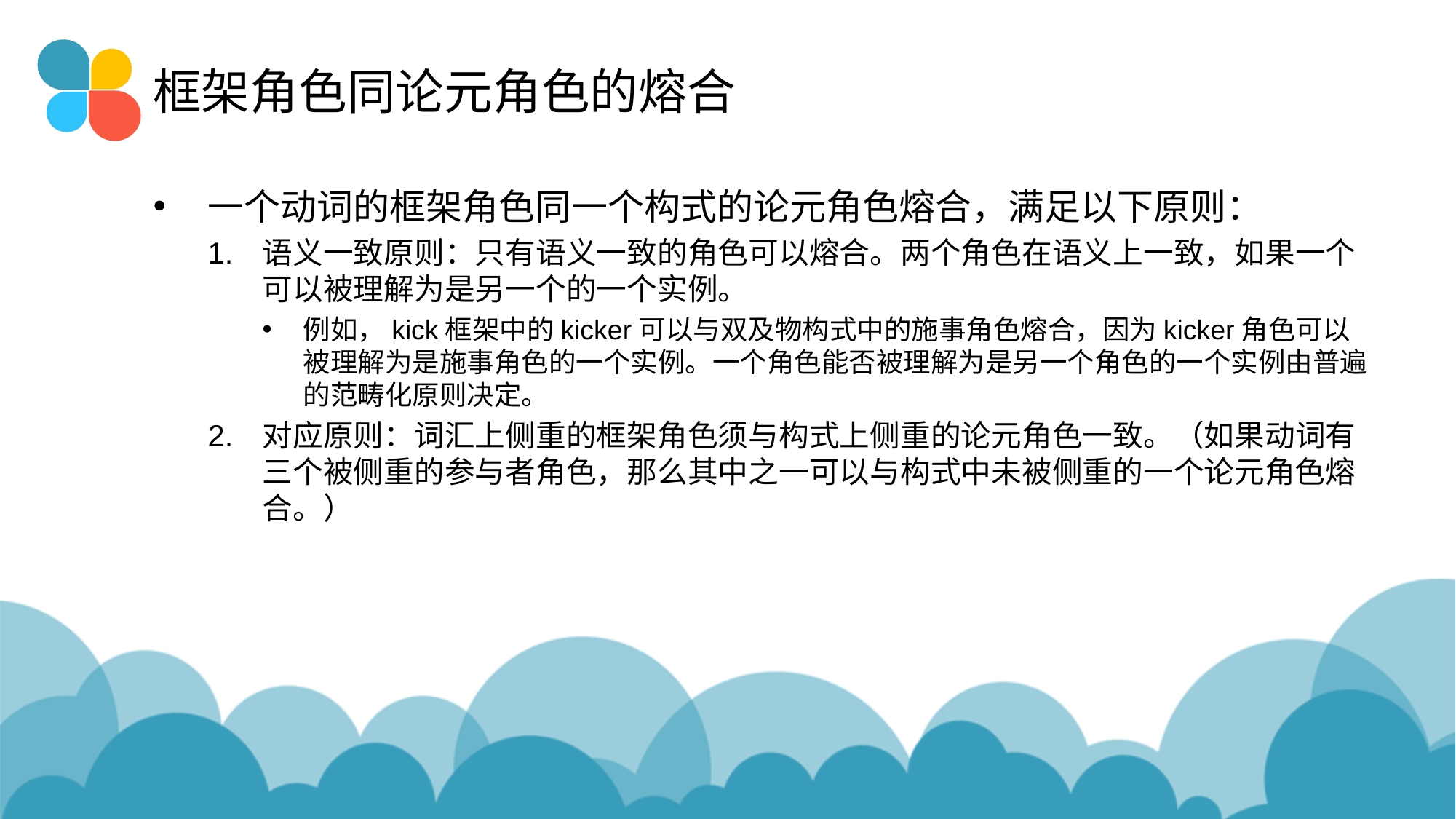

# 框架角色同论元角色的熔合
一个动词的框架角色同一个构式的论元角色熔合，满足以下原则：
语义一致原则：只有语义一致的角色可以熔合。两个角色在语义上一致，如果一个可以被理解为是另一个的一个实例。
例如，kick框架中的kicker可以与双及物构式中的施事角色熔合，因为kicker角色可以被理解为是施事角色的一个实例。一个角色能否被理解为是另一个角色的一个实例由普遍的范畴化原则决定。
对应原则：词汇上侧重的框架角色须与构式上侧重的论元角色一致。（如果动词有三个被侧重的参与者角色，那么其中之一可以与构式中未被侧重的一个论元角色熔合。）